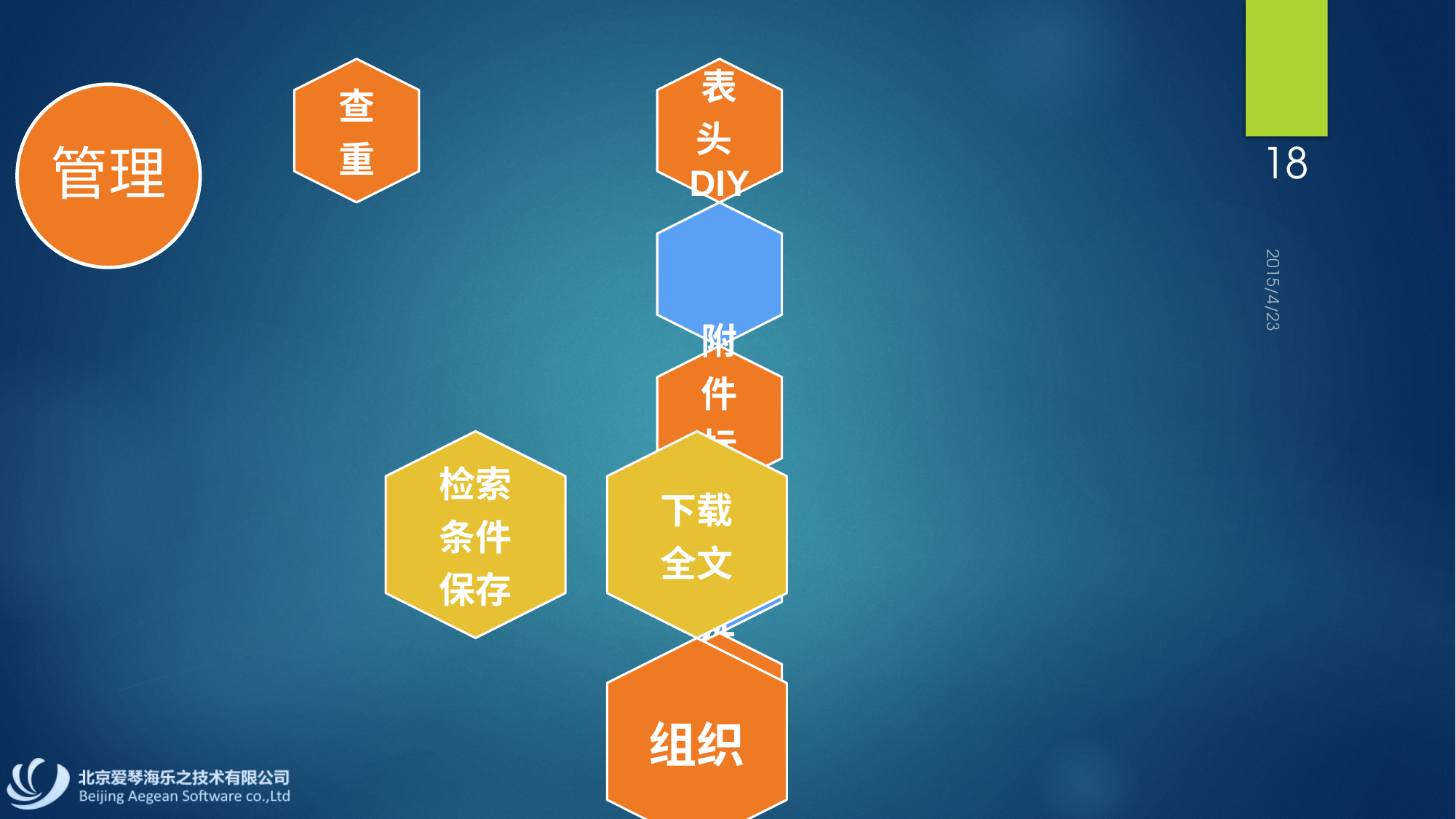

表头DIY
查重

管理
18
2015/4/23
检索条件保存
组织